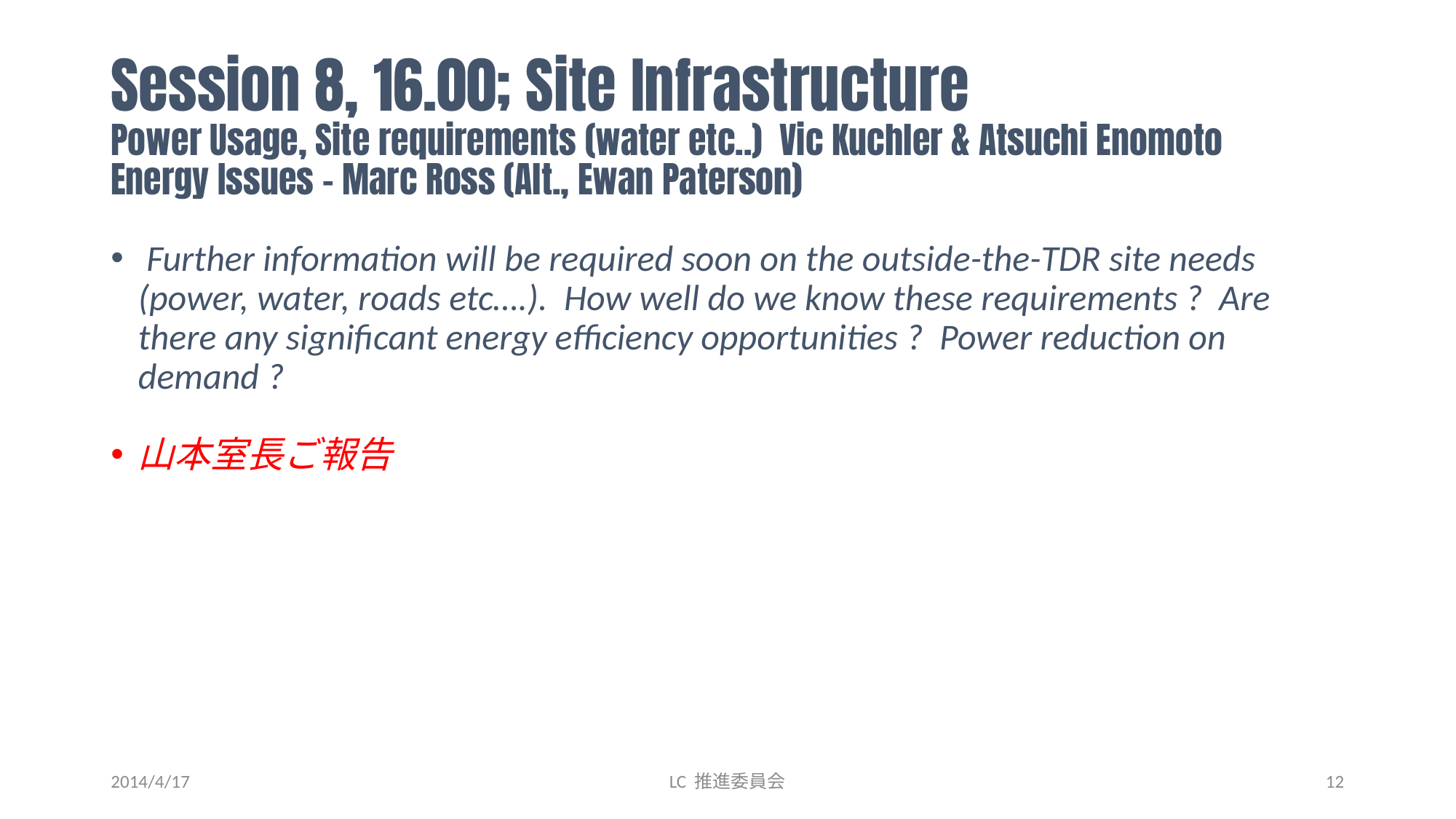

# Session 8, 16.00; Site Infrastructure Power Usage, Site requirements (water etc..)  Vic Kuchler & Atsuchi Enomoto Energy Issues – Marc Ross (Alt., Ewan Paterson)
 Further information will be required soon on the outside-the-TDR site needs (power, water, roads etc….).  How well do we know these requirements ?  Are there any significant energy efficiency opportunities ?  Power reduction on demand ?

山本室長ご報告
2014/4/17
LC 推進委員会
12